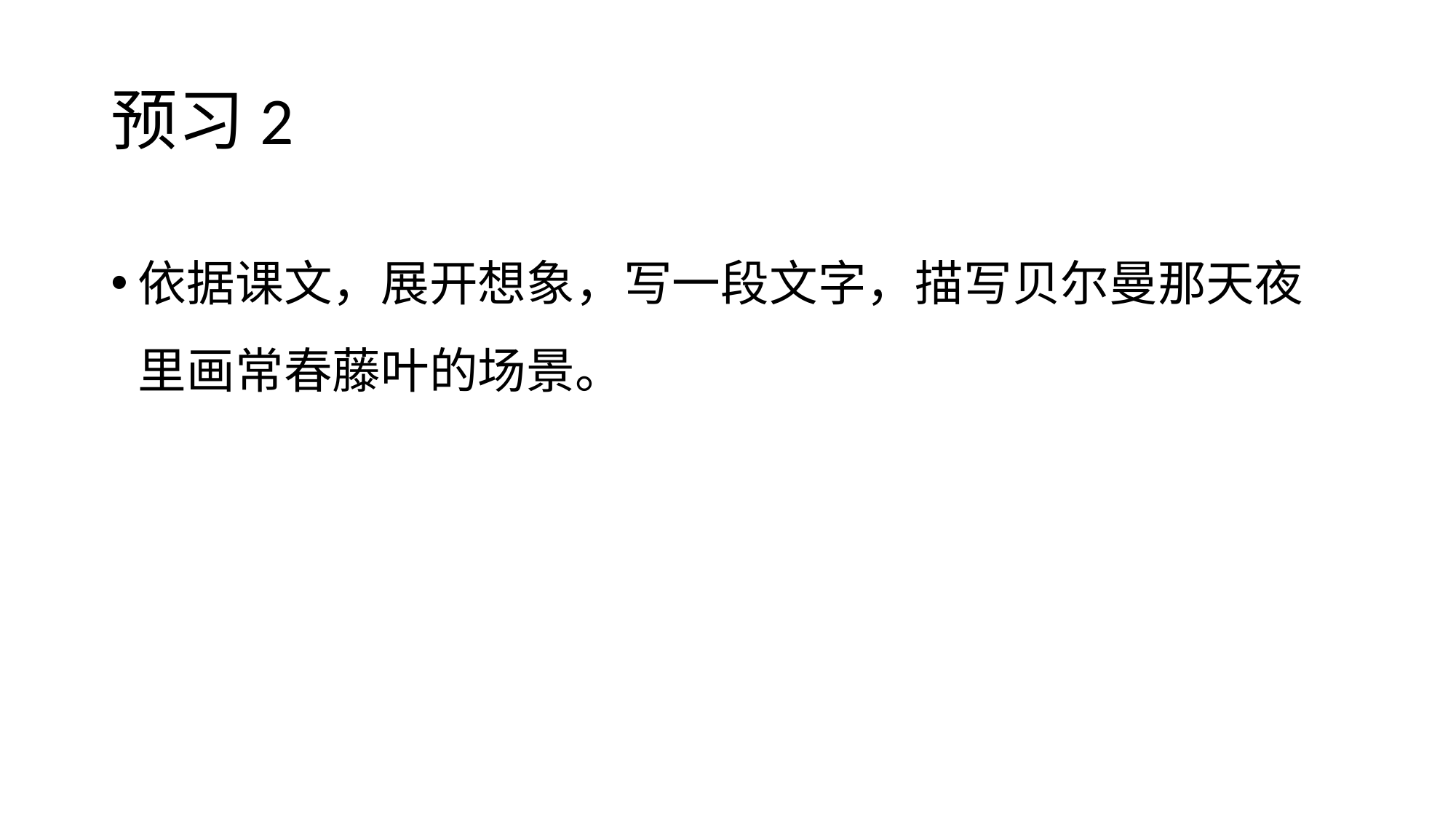

# 预习2
依据课文，展开想象，写一段文字，描写贝尔曼那天夜里画常春藤叶的场景。